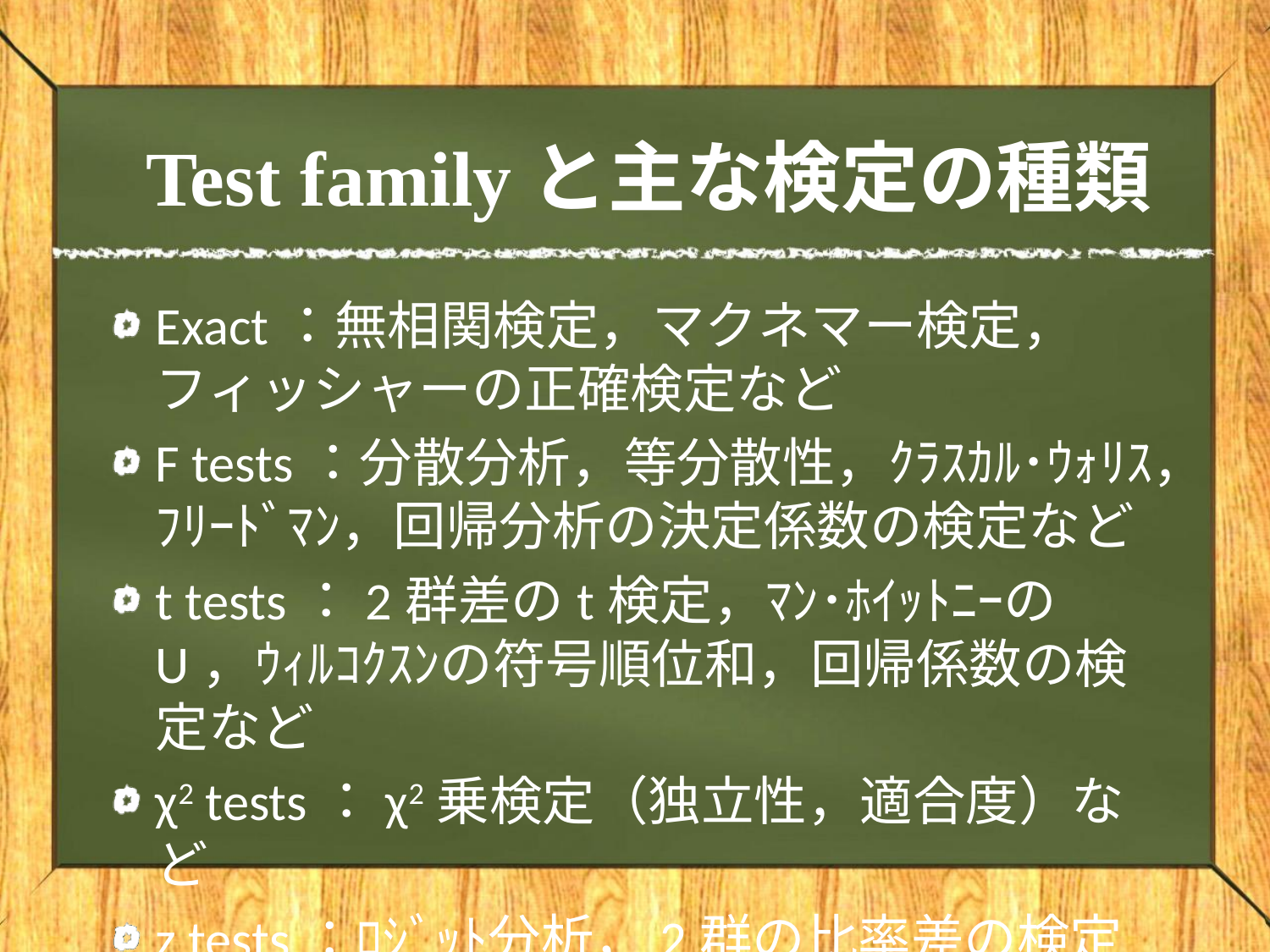

# Test familyと主な検定の種類
Exact：無相関検定，マクネマー検定，フィッシャーの正確検定など
F tests：分散分析，等分散性，ｸﾗｽｶﾙ･ｳｫﾘｽ，ﾌﾘｰﾄﾞﾏﾝ，回帰分析の決定係数の検定など
t tests：2群差のt検定，ﾏﾝ･ﾎｲｯﾄﾆｰのU，ｳｨﾙｺｸｽﾝの符号順位和，回帰係数の検定など
χ2 tests：χ2乗検定（独立性，適合度）など
z tests：ﾛｼﾞｯﾄ分析，2群の比率差の検定など